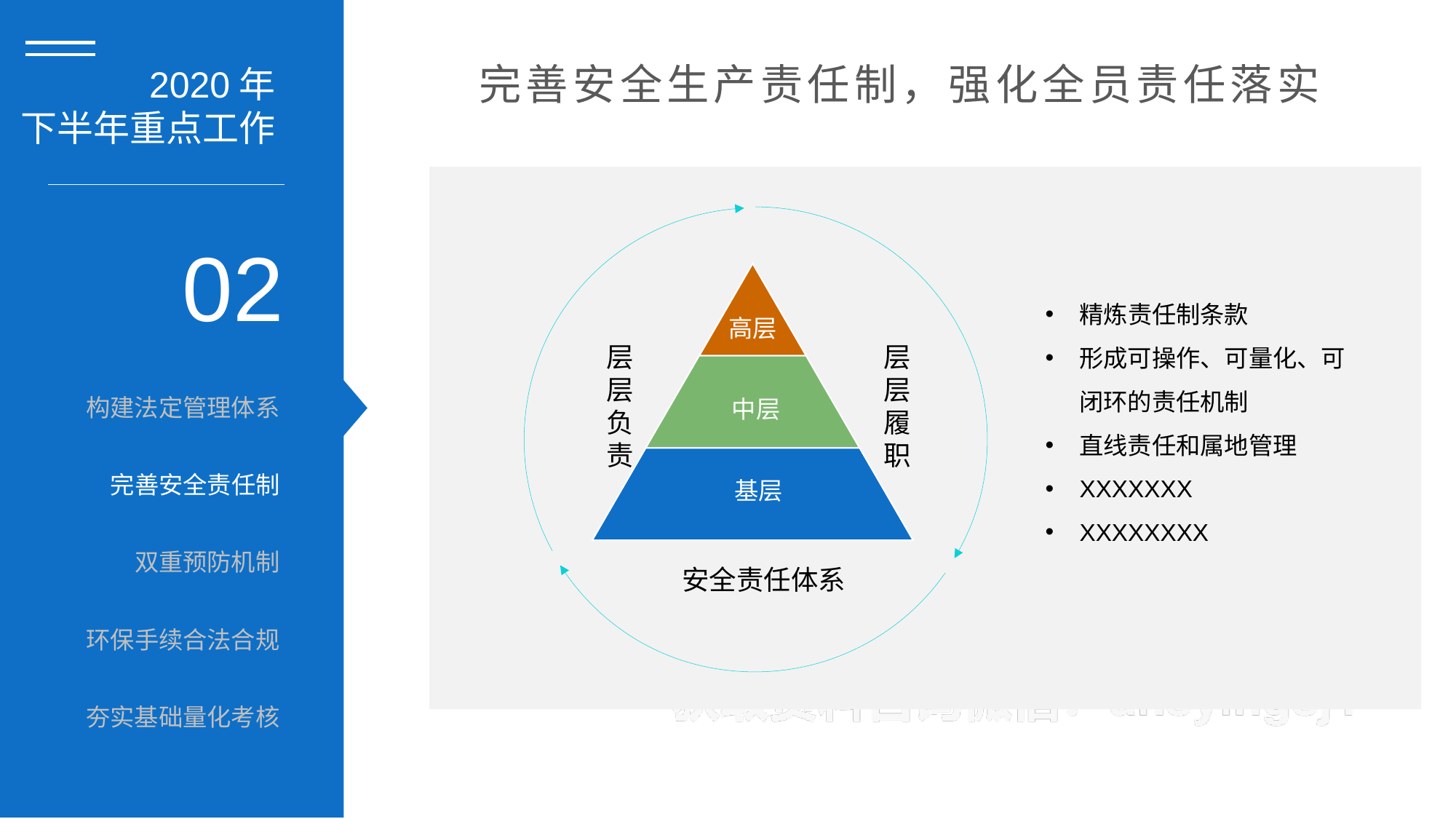

完善安全生产责任制，强化全员责任落实
2020年
下半年重点工作

02

精炼责任制条款
形成可操作、可量化、可闭环的责任机制
直线责任和属地管理
XXXXXXX
XXXXXXXX
高层
层层负责
层层履职
| 构建法定管理体系 |
| --- |
| 完善安全责任制 |
| 双重预防机制 |
| 环保手续合法合规 |
| 夯实基础量化考核 |
中层

基层
安全责任体系